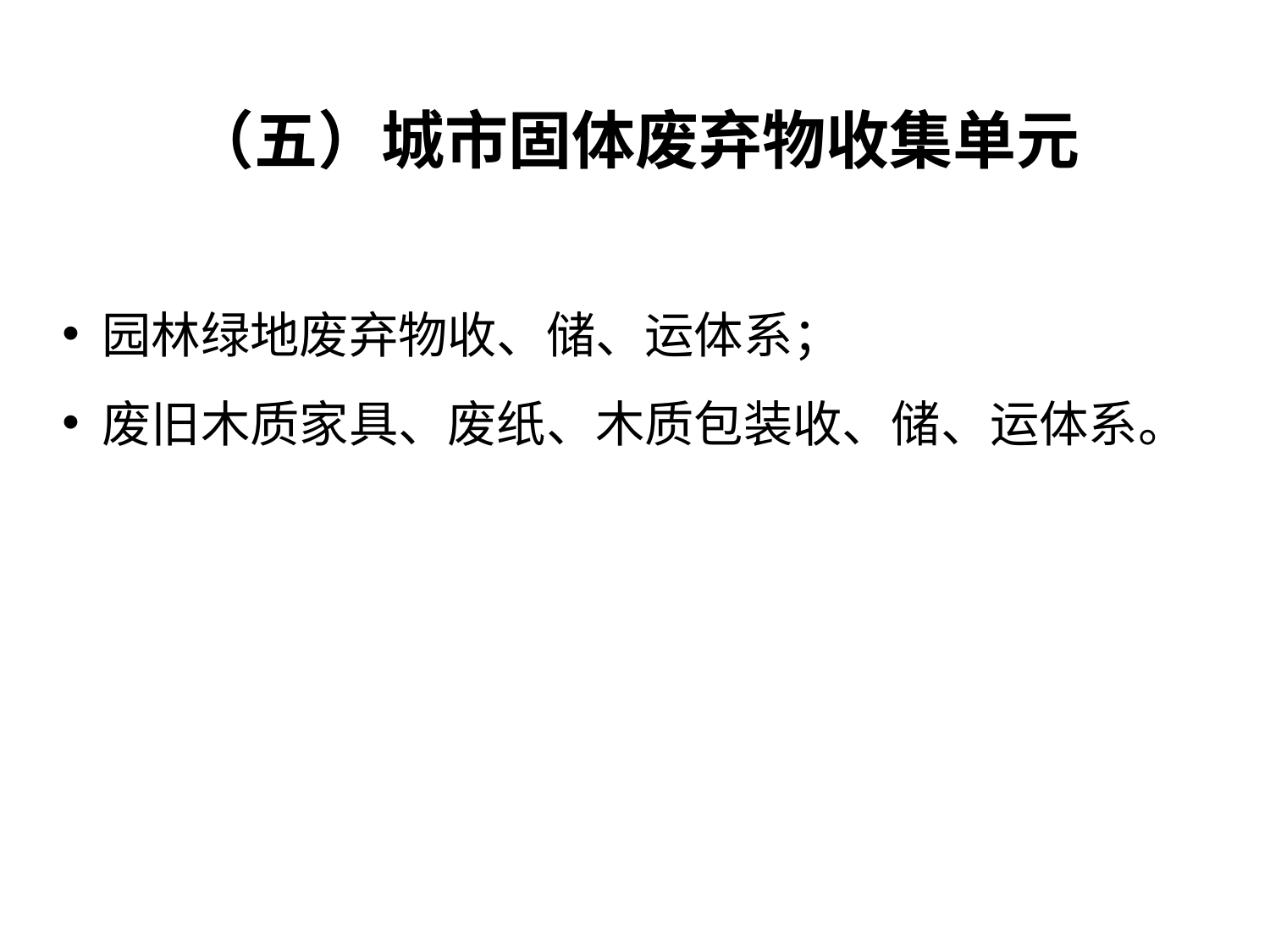

# （五）城市固体废弃物收集单元
 园林绿地废弃物收、储、运体系；
 废旧木质家具、废纸、木质包装收、储、运体系。